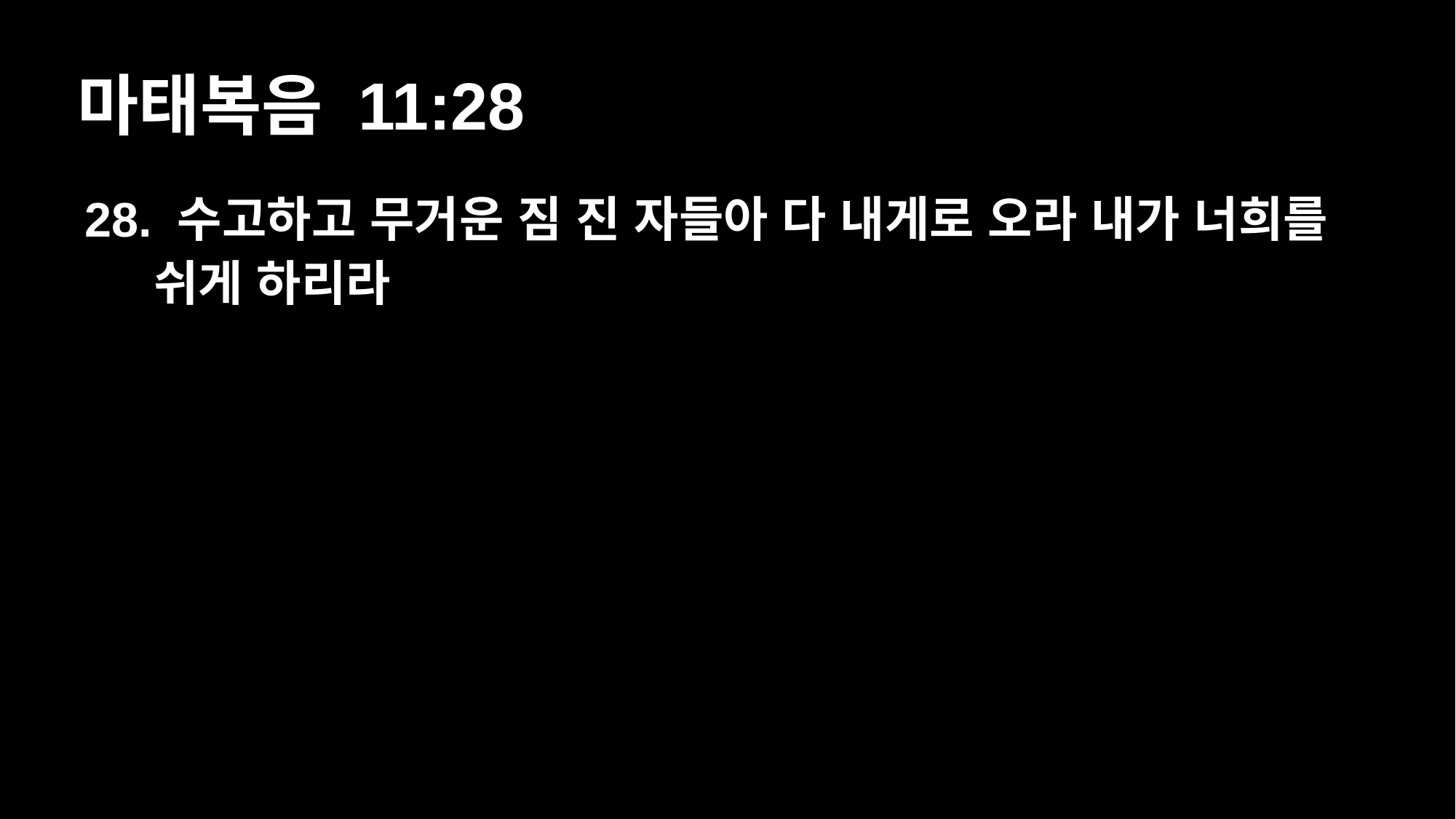

# 마태복음 11:28
28. 수고하고 무거운 짐 진 자들아 다 내게로 오라 내가 너희를 쉬게 하리라